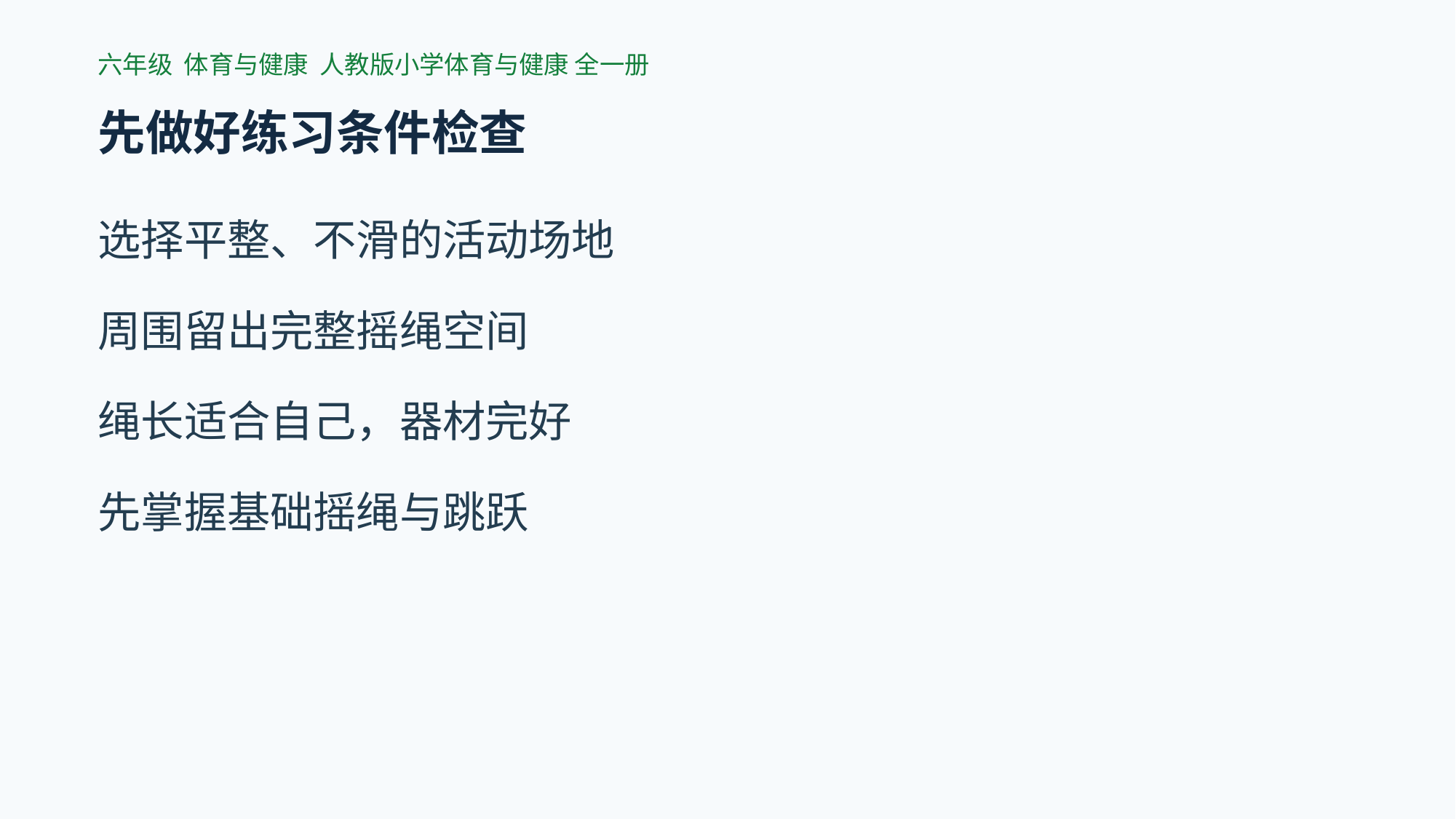

六年级  体育与健康  人教版小学体育与健康 全一册
先做好练习条件检查
选择平整、不滑的活动场地
周围留出完整摇绳空间
绳长适合自己，器材完好
先掌握基础摇绳与跳跃